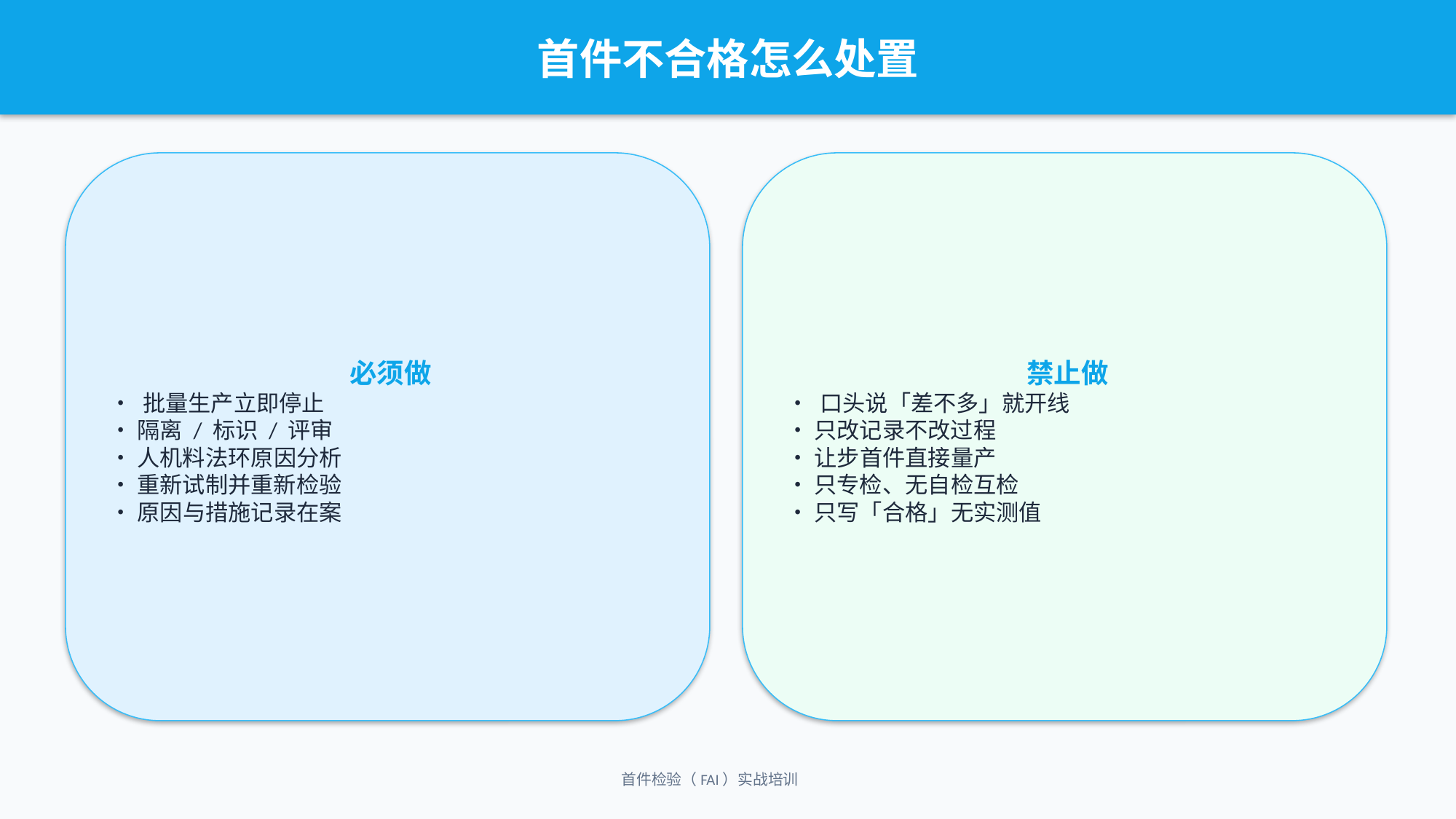

首件不合格怎么处置
必须做
• 批量生产立即停止
• 隔离 / 标识 / 评审
• 人机料法环原因分析
• 重新试制并重新检验
• 原因与措施记录在案
禁止做
• 口头说「差不多」就开线
• 只改记录不改过程
• 让步首件直接量产
• 只专检、无自检互检
• 只写「合格」无实测值
首件检验（FAI）实战培训